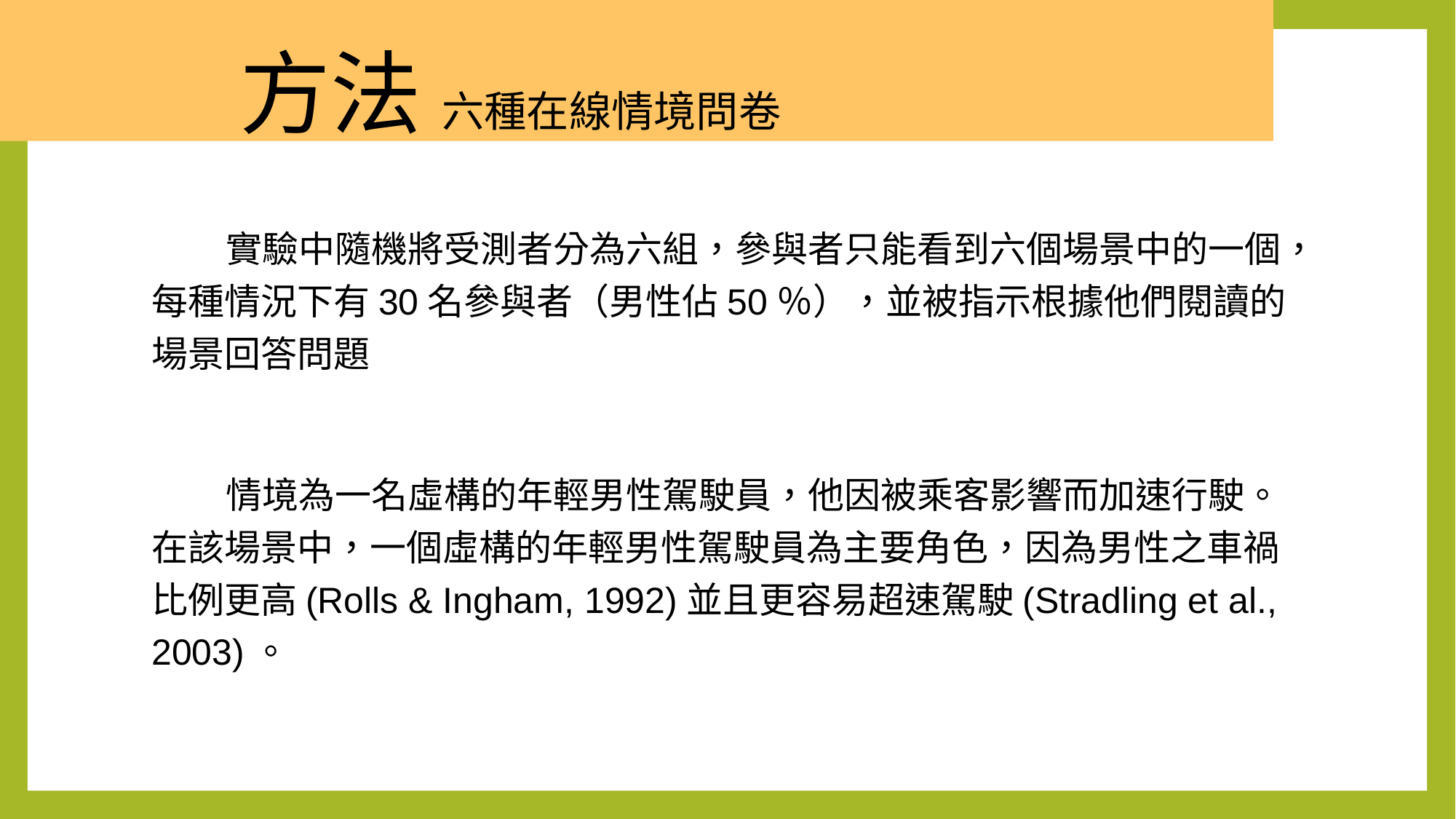

方法 六種在線情境問卷
        實驗中隨機將受測者分為六組，參與者只能看到六個場景中的一個，每種情況下有30名參與者（男性佔50％），並被指示根據他們閱讀的場景回答問題

        情境為一名虛構的年輕男性駕駛員，他因被乘客影響而加速行駛。在該場景中，一個虛構的年輕男性駕駛員為主要角色，因為男性之車禍比例更高(Rolls & Ingham, 1992)並且更容易超速駕駛(Stradling et al., 2003)。